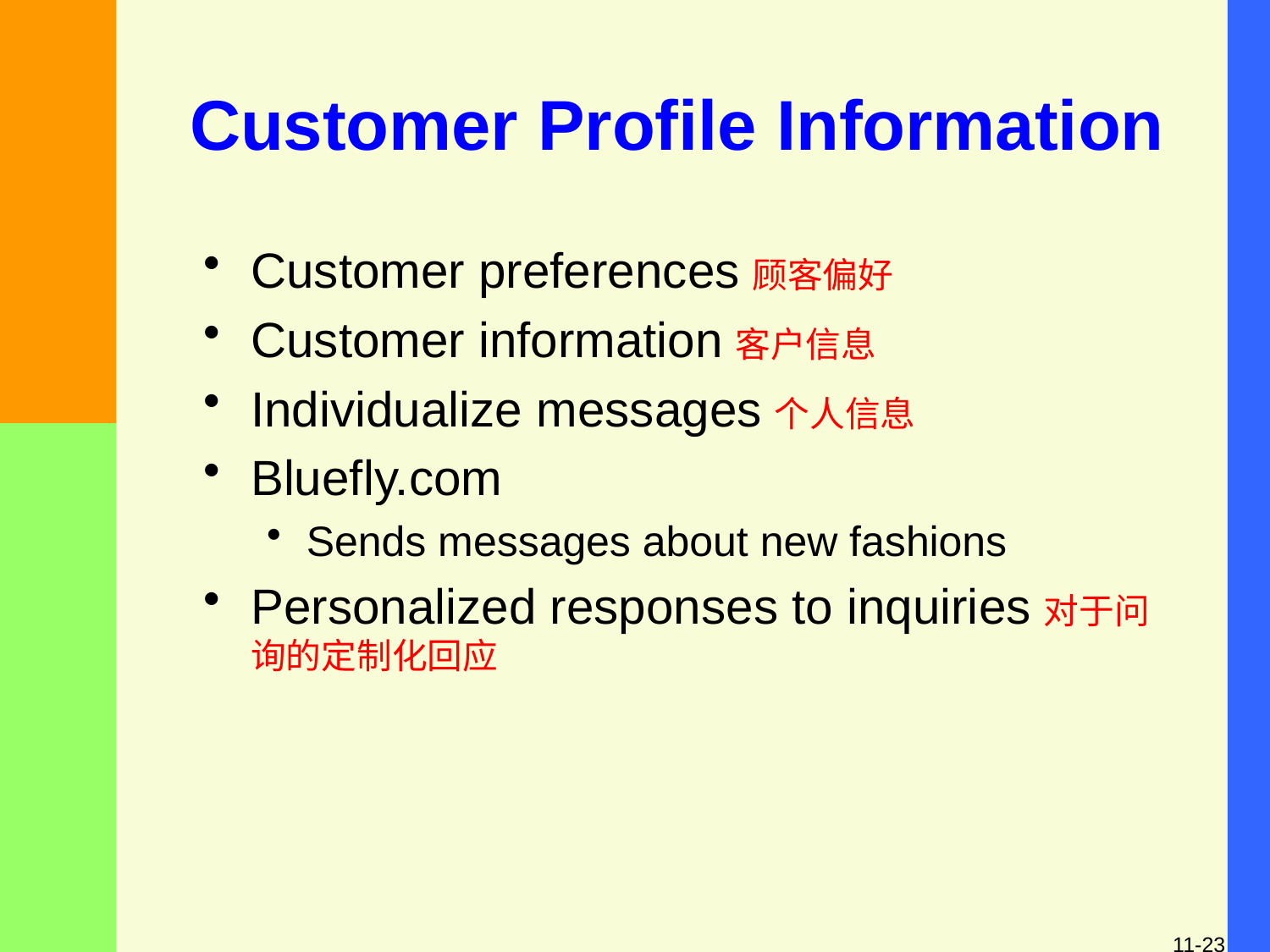

# Customer Profile Information
Customer preferences顾客偏好
Customer information客户信息
Individualize messages个人信息
Bluefly.com
Sends messages about new fashions
Personalized responses to inquiries对于问询的定制化回应

11-23